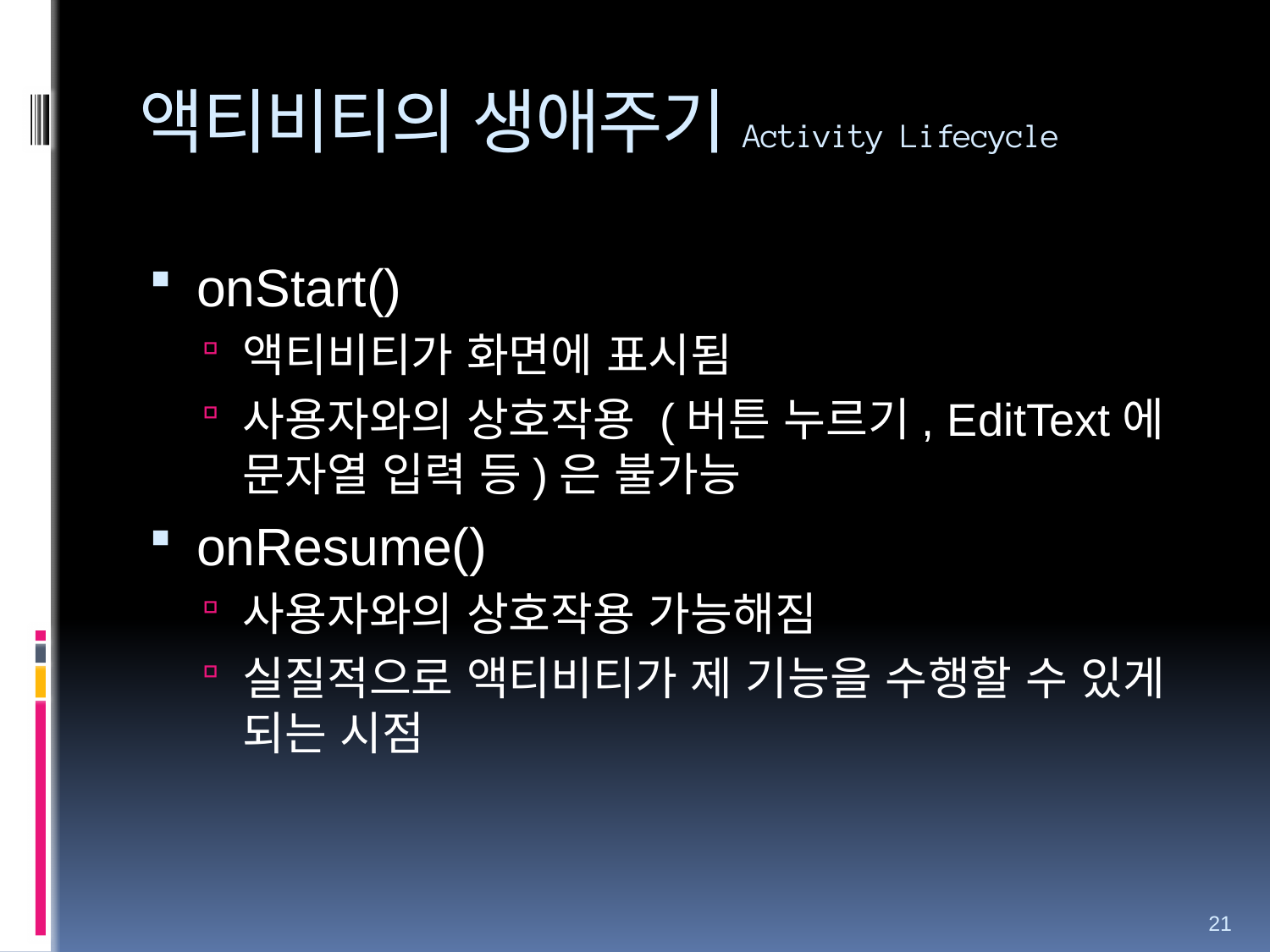

# 액티비티의 생애주기Activity Lifecycle
onStart()
액티비티가 화면에 표시됨
사용자와의 상호작용 (버튼 누르기, EditText에 문자열 입력 등)은 불가능
onResume()
사용자와의 상호작용 가능해짐
실질적으로 액티비티가 제 기능을 수행할 수 있게 되는 시점
21